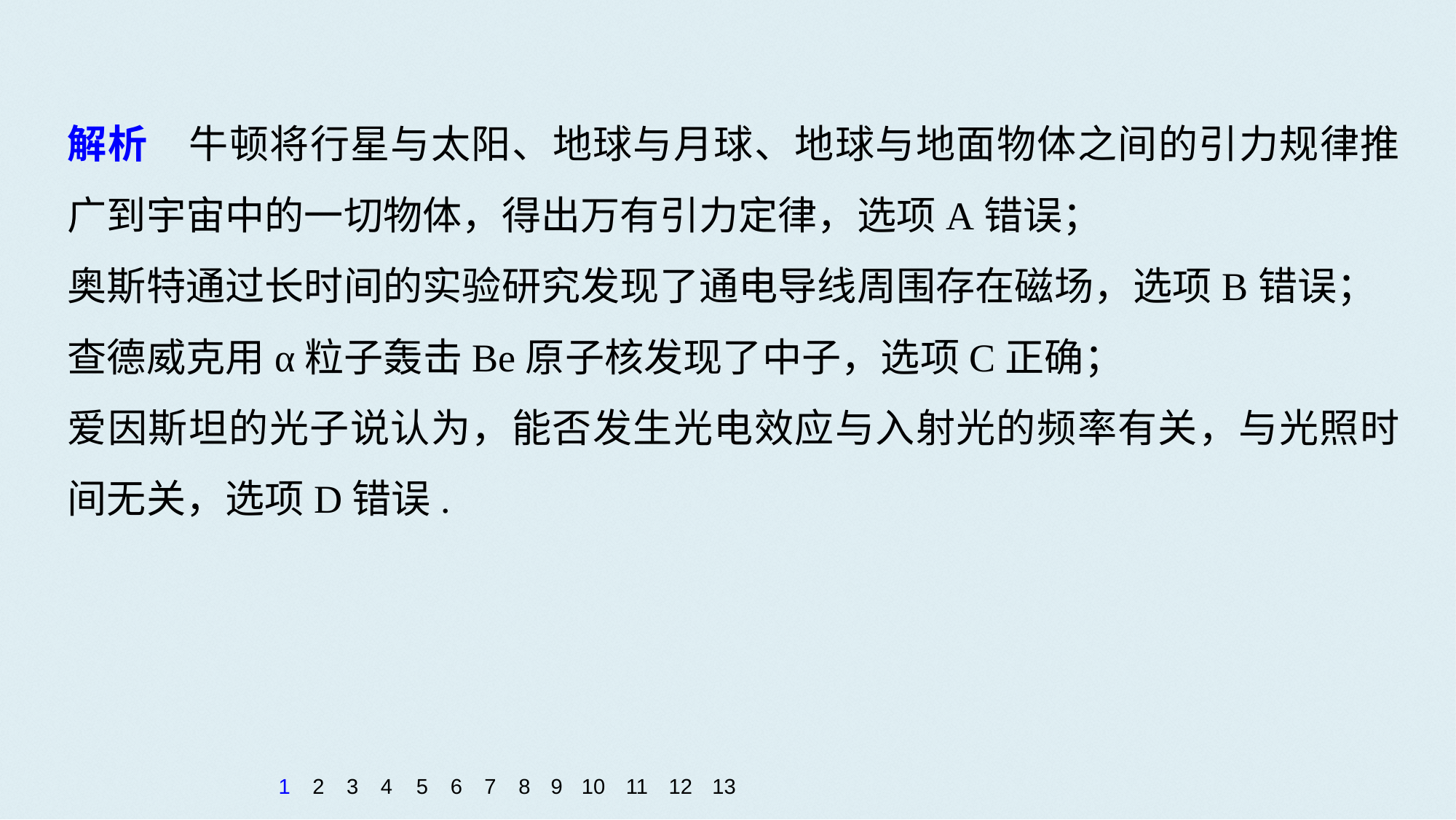

解析　牛顿将行星与太阳、地球与月球、地球与地面物体之间的引力规律推广到宇宙中的一切物体，得出万有引力定律，选项A错误；
奥斯特通过长时间的实验研究发现了通电导线周围存在磁场，选项B错误；
查德威克用α粒子轰击Be原子核发现了中子，选项C正确；
爱因斯坦的光子说认为，能否发生光电效应与入射光的频率有关，与光照时间无关，选项D错误.
1
2
3
4
5
6
7
8
9
10
11
12
13